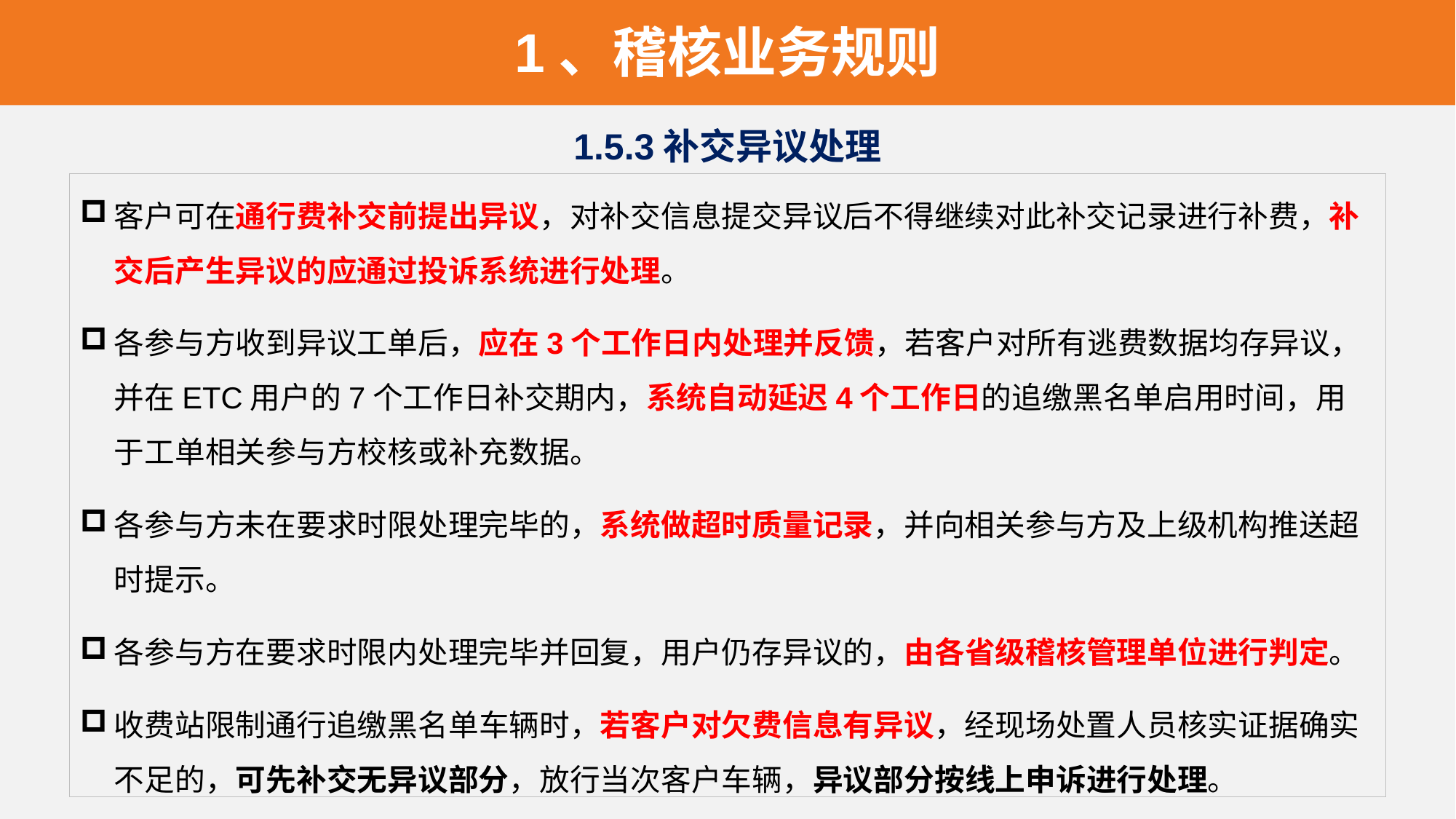

1、稽核业务规则
1.5.3补交异议处理
客户可在通行费补交前提出异议，对补交信息提交异议后不得继续对此补交记录进行补费，补交后产生异议的应通过投诉系统进行处理。
各参与方收到异议工单后，应在3个工作日内处理并反馈，若客户对所有逃费数据均存异议，并在ETC用户的7个工作日补交期内，系统自动延迟4个工作日的追缴黑名单启用时间，用于工单相关参与方校核或补充数据。
各参与方未在要求时限处理完毕的，系统做超时质量记录，并向相关参与方及上级机构推送超时提示。
各参与方在要求时限内处理完毕并回复，用户仍存异议的，由各省级稽核管理单位进行判定。
收费站限制通行追缴黑名单车辆时，若客户对欠费信息有异议，经现场处置人员核实证据确实不足的，可先补交无异议部分，放行当次客户车辆，异议部分按线上申诉进行处理。